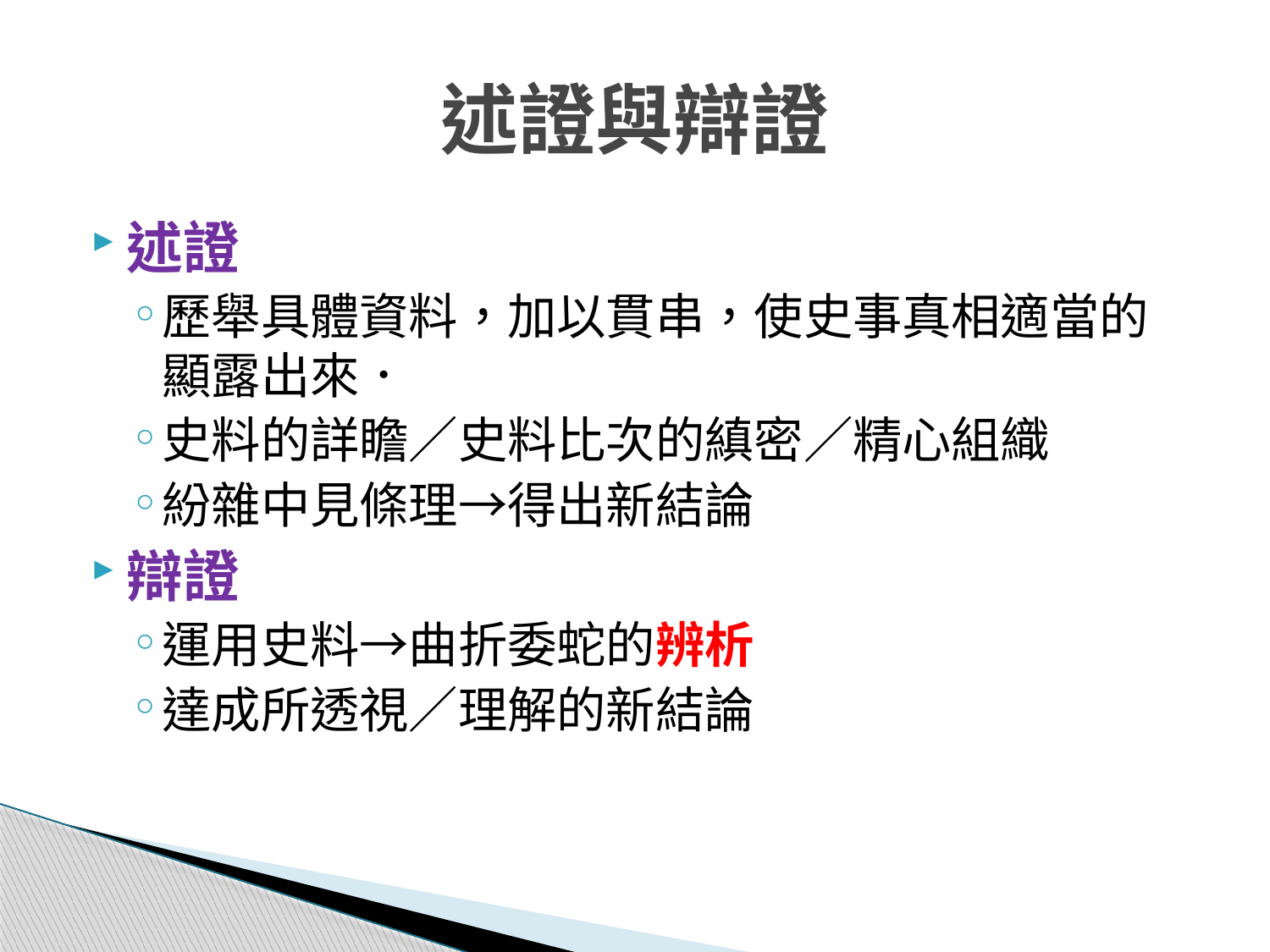

# 述證與辯證
述證
歷舉具體資料，加以貫串，使史事真相適當的顯露出來．
史料的詳瞻／史料比次的縝密／精心組織
紛雜中見條理→得出新結論
辯證
運用史料→曲折委蛇的辨析
達成所透視／理解的新結論